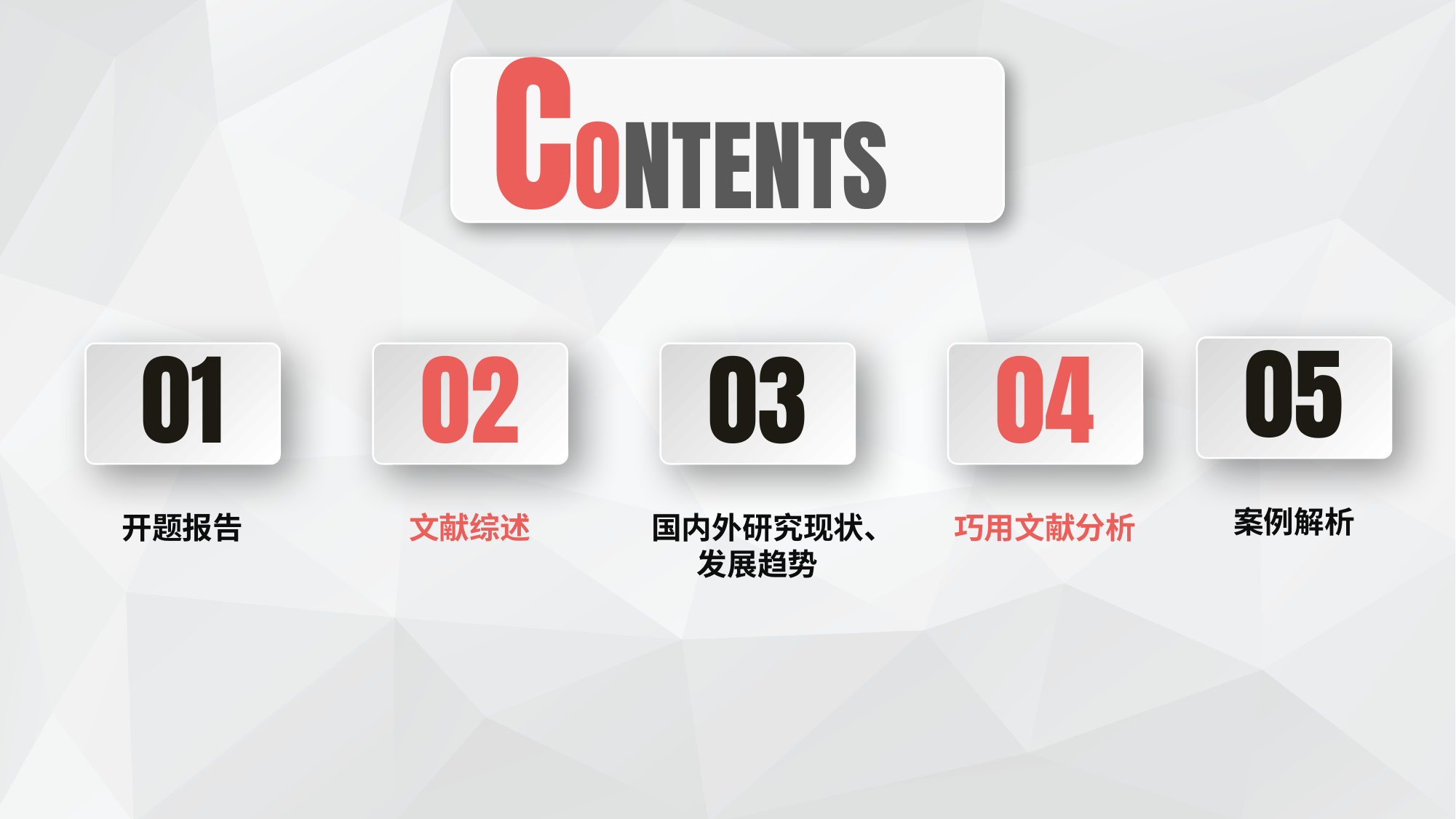

CONTENTS
05
01
02
03
04

案例解析
开题报告
文献综述
国内外研究现状、发展趋势
巧用文献分析